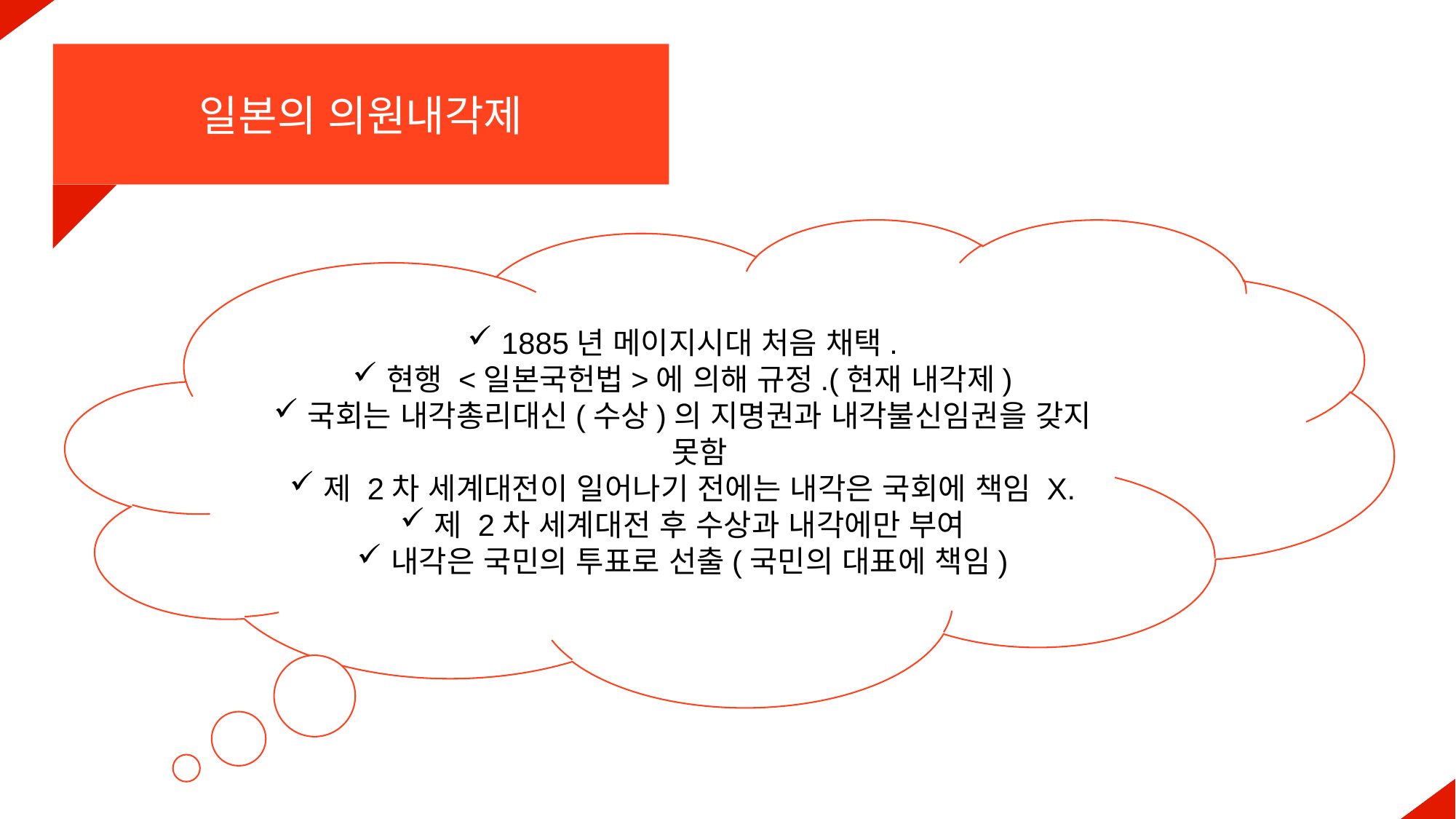

일본의 의원내각제

1885년 메이지시대 처음 채택.
현행 <일본국헌법>에 의해 규정.(현재 내각제)
국회는 내각총리대신(수상)의 지명권과 내각불신임권을 갖지 못함
제 2차 세계대전이 일어나기 전에는 내각은 국회에 책임 X.
제 2차 세계대전 후 수상과 내각에만 부여
내각은 국민의 투표로 선출(국민의 대표에 책임)